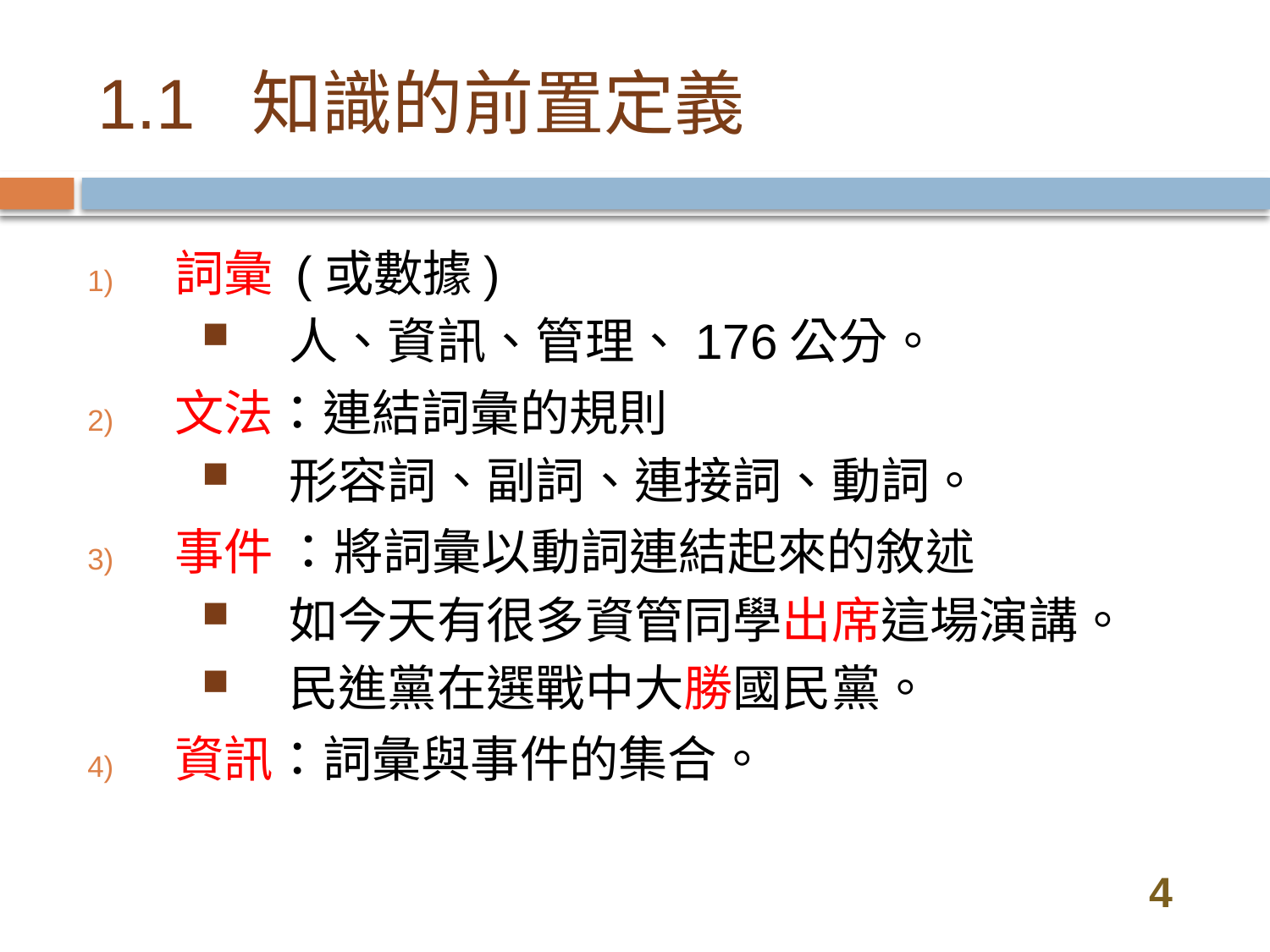

# 1.1  知識的前置定義
詞彙 (或數據)
人、資訊、管理、176公分。
文法：連結詞彙的規則
形容詞、副詞、連接詞、動詞。
事件 ：將詞彙以動詞連結起來的敘述
如今天有很多資管同學出席這場演講。
民進黨在選戰中大勝國民黨。
資訊：詞彙與事件的集合。

4